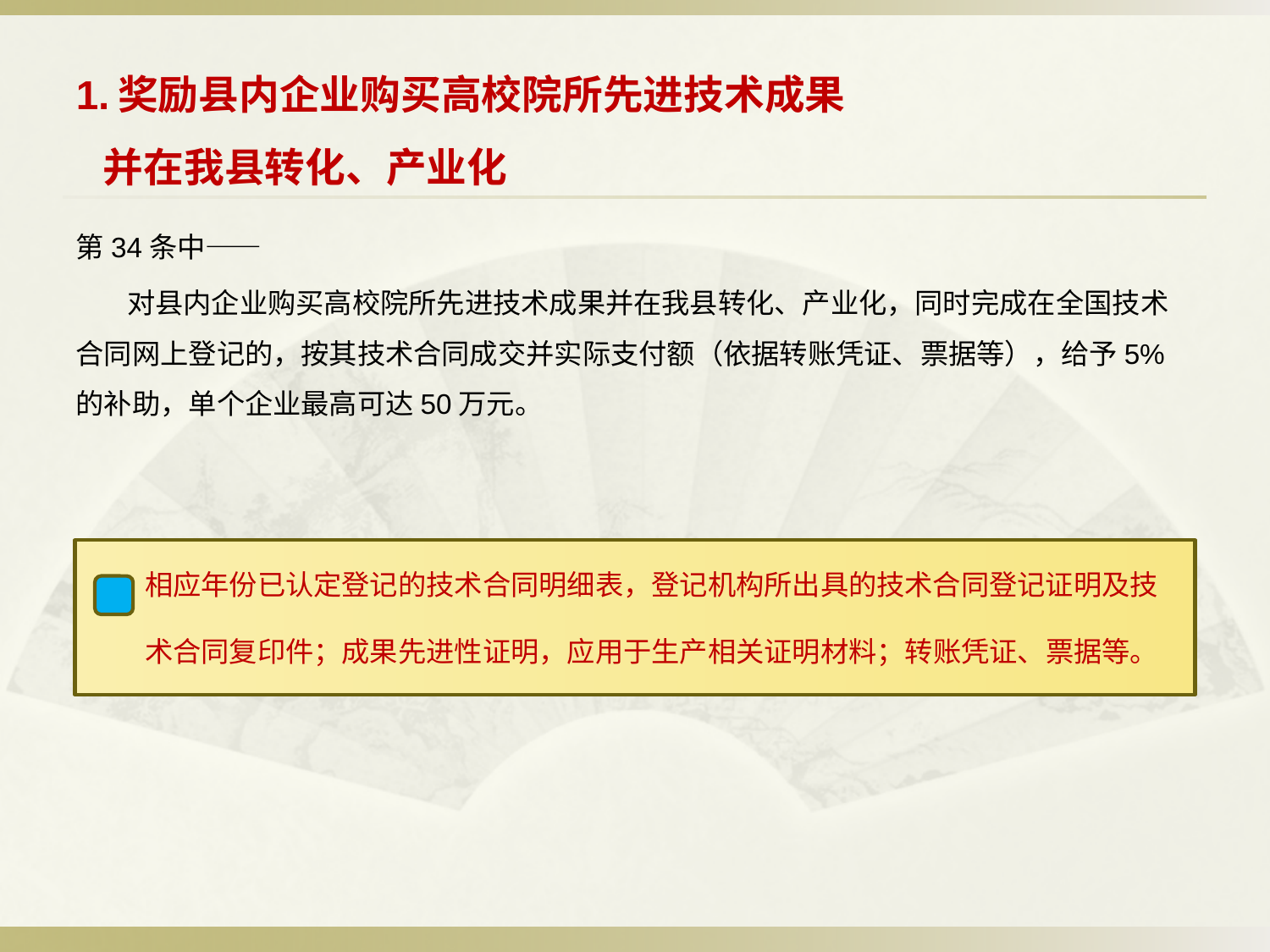

# 1.奖励县内企业购买高校院所先进技术成果 并在我县转化、产业化
第34条中——
       对县内企业购买高校院所先进技术成果并在我县转化、产业化，同时完成在全国技术合同网上登记的，按其技术合同成交并实际支付额（依据转账凭证、票据等），给予5%的补助，单个企业最高可达50万元。

        相应年份已认定登记的技术合同明细表，登记机构所出具的技术合同登记证明及技
        术合同复印件；成果先进性证明，应用于生产相关证明材料；转账凭证、票据等。